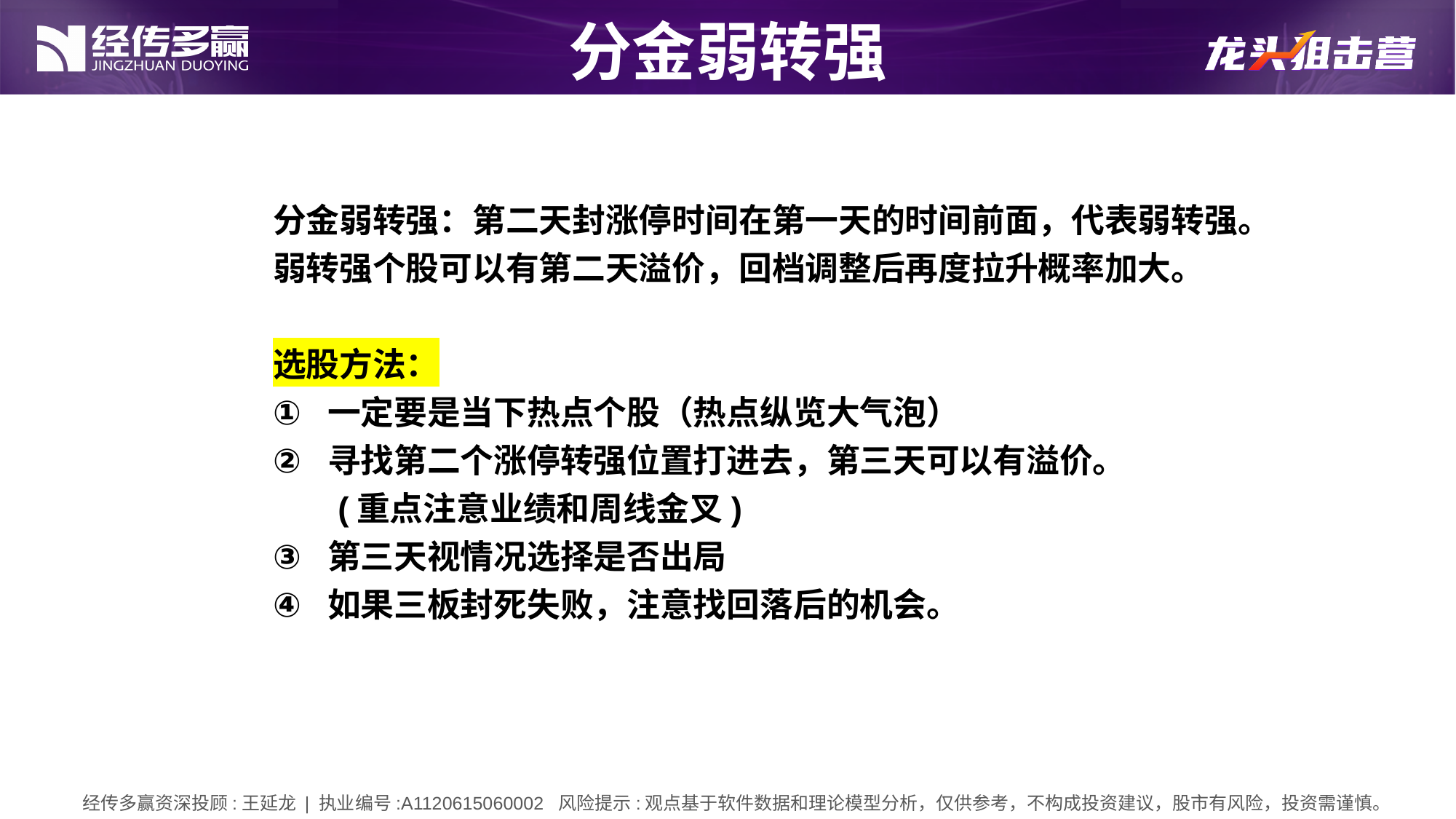

分金弱转强
分金弱转强：第二天封涨停时间在第一天的时间前面，代表弱转强。
弱转强个股可以有第二天溢价，回档调整后再度拉升概率加大。

选股方法：
一定要是当下热点个股（热点纵览大气泡）
寻找第二个涨停转强位置打进去，第三天可以有溢价。
       (重点注意业绩和周线金叉)
第三天视情况选择是否出局
如果三板封死失败，注意找回落后的机会。